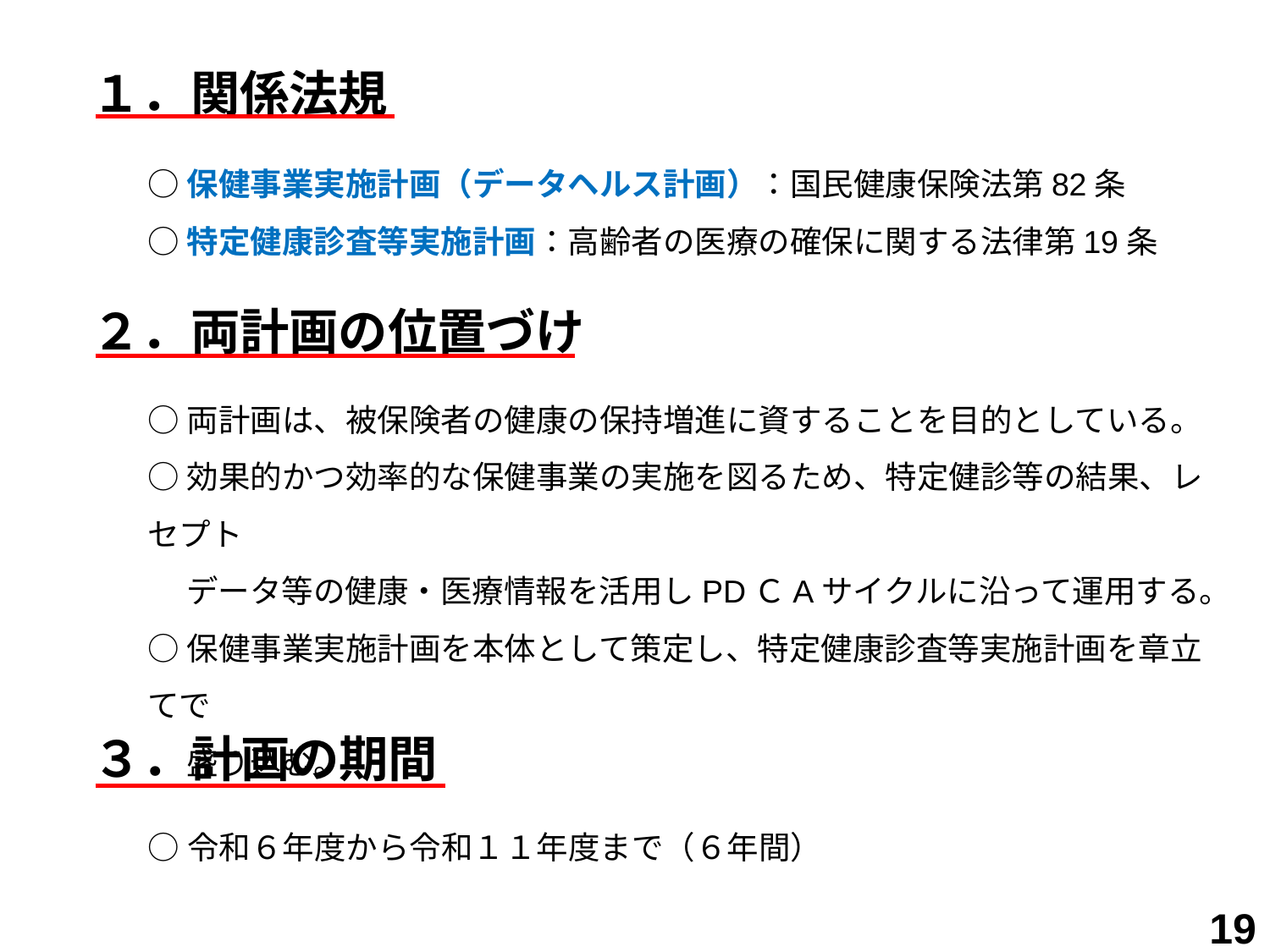

１．関係法規
○保健事業実施計画（データヘルス計画）：国民健康保険法第82条
○特定健康診査等実施計画：高齢者の医療の確保に関する法律第19条
２．両計画の位置づけ
○両計画は、被保険者の健康の保持増進に資することを目的としている。
○効果的かつ効率的な保健事業の実施を図るため、特定健診等の結果、レセプト
　 データ等の健康・医療情報を活用しPDＣAサイクルに沿って運用する。
○保健事業実施計画を本体として策定し、特定健康診査等実施計画を章立てで
　 盛り込む。
３．計画の期間
○令和６年度から令和１１年度まで（６年間）
19